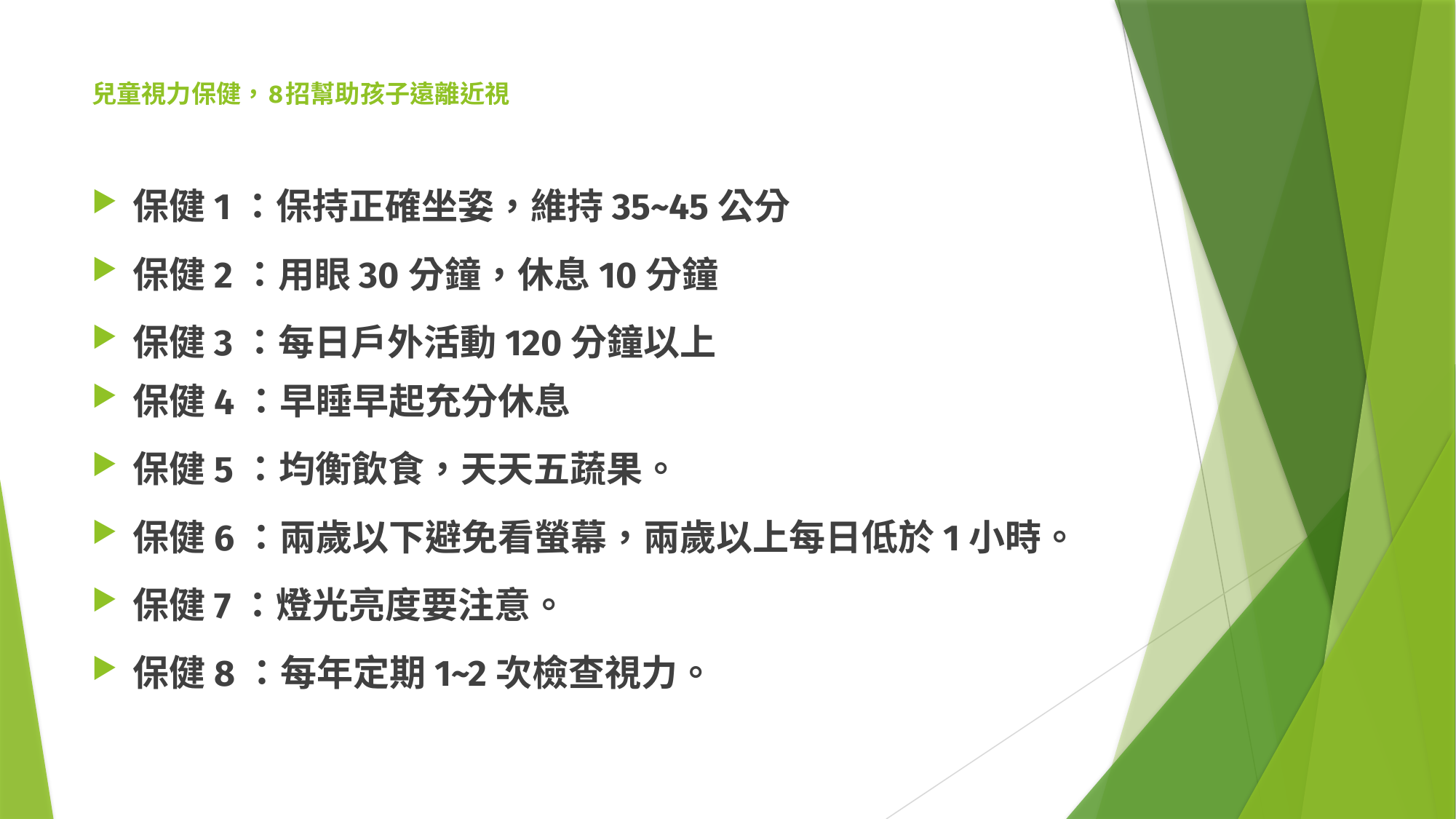

# 兒童視力保健，8招幫助孩子遠離近視
保健1：保持正確坐姿，維持35~45公分
保健2：用眼30分鐘，休息10分鐘
保健3：每日戶外活動120分鐘以上
保健4：早睡早起充分休息
保健5：均衡飲食，天天五蔬果。
保健6：兩歲以下避免看螢幕，兩歲以上每日低於1小時。
保健7：燈光亮度要注意。
保健8：每年定期1~2次檢查視力。